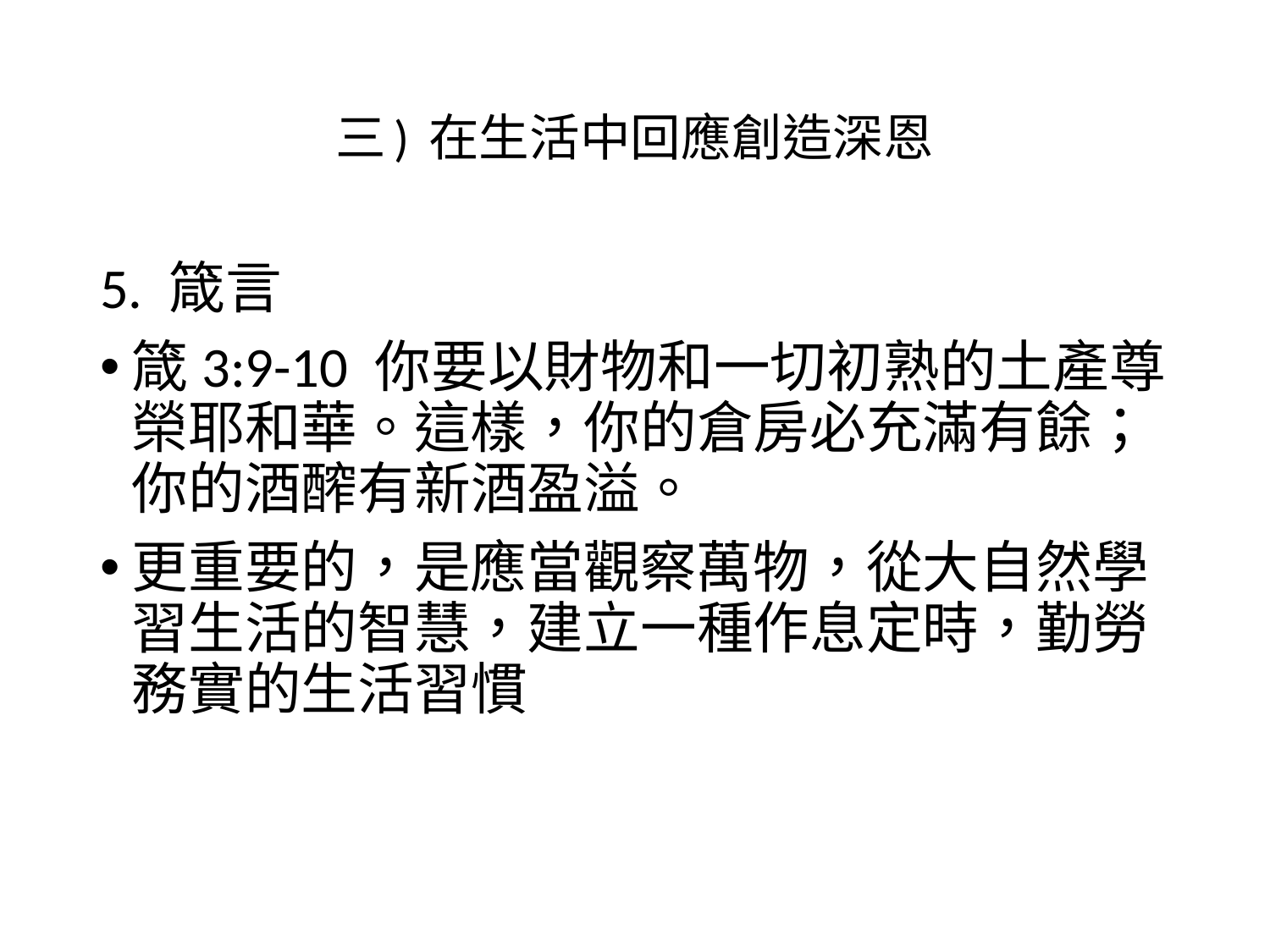

# 三) 在生活中回應創造深恩
5. 箴言
箴3:9-10 你要以財物和一切初熟的土產尊榮耶和華。這樣，你的倉房必充滿有餘；你的酒醡有新酒盈溢。
更重要的，是應當觀察萬物，從大自然學習生活的智慧，建立一種作息定時，勤勞務實的生活習慣